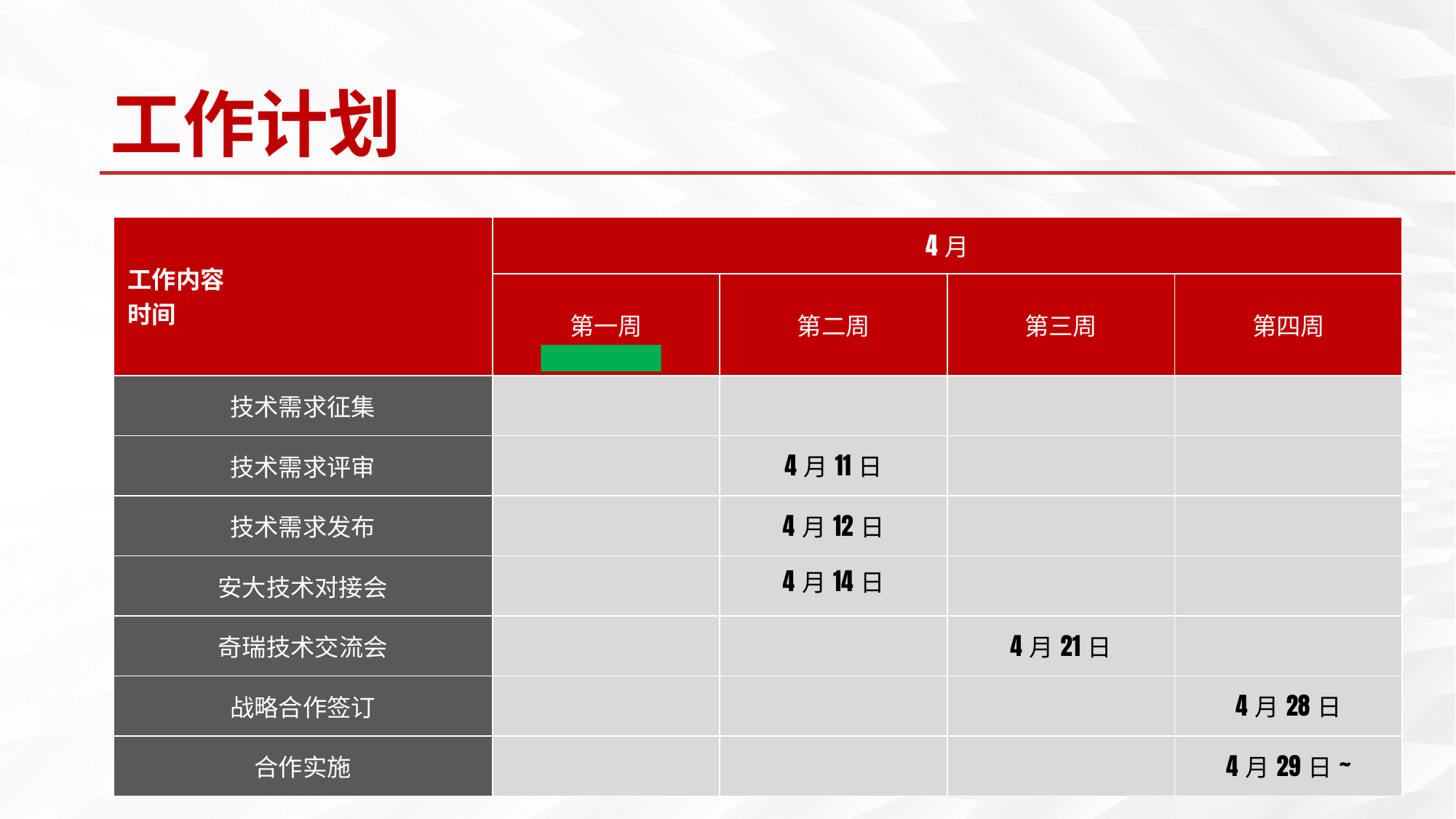

工作计划
| 工作内容 时间 | 4月 |  |  |  |
| --- | --- | --- | --- | --- |
|  | 第一周 | 第二周 | 第三周 | 第四周 |
| 技术需求征集 |  |  |  |  |
| 技术需求评审 |  | 4月11日 |  |  |
| 技术需求发布 |  | 4月12日 |  |  |
| 安大技术对接会 |  | 4月14日 |  |  |
| 奇瑞技术交流会 |  |  | 4月21日 |  |
| 战略合作签订 |  |  |  | 4月28日 |
| 合作实施 |  |  |  | 4月29日~ |